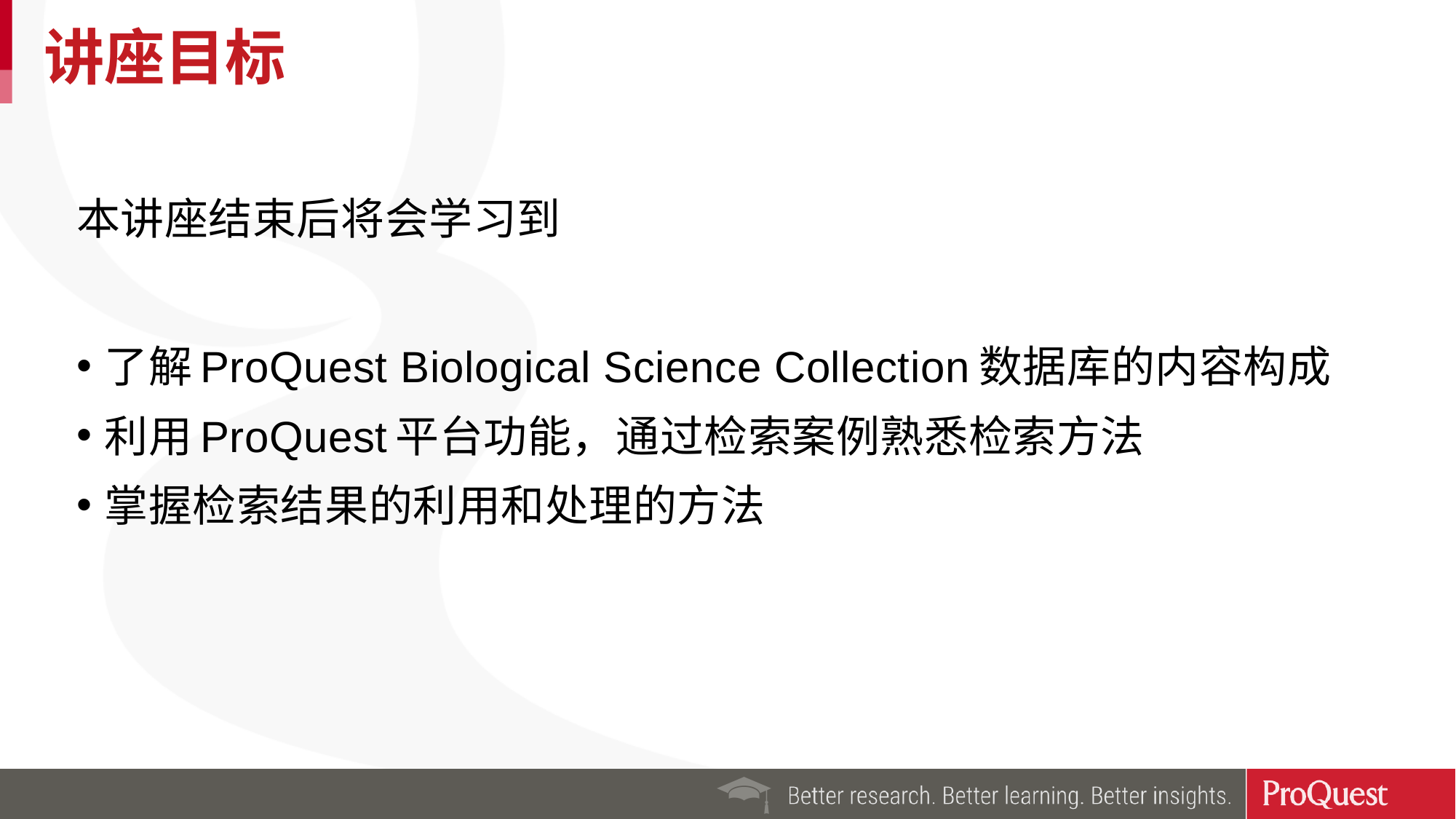

# 讲座目标
本讲座结束后将会学习到

了解ProQuest Biological Science Collection数据库的内容构成
利用ProQuest平台功能，通过检索案例熟悉检索方法
掌握检索结果的利用和处理的方法